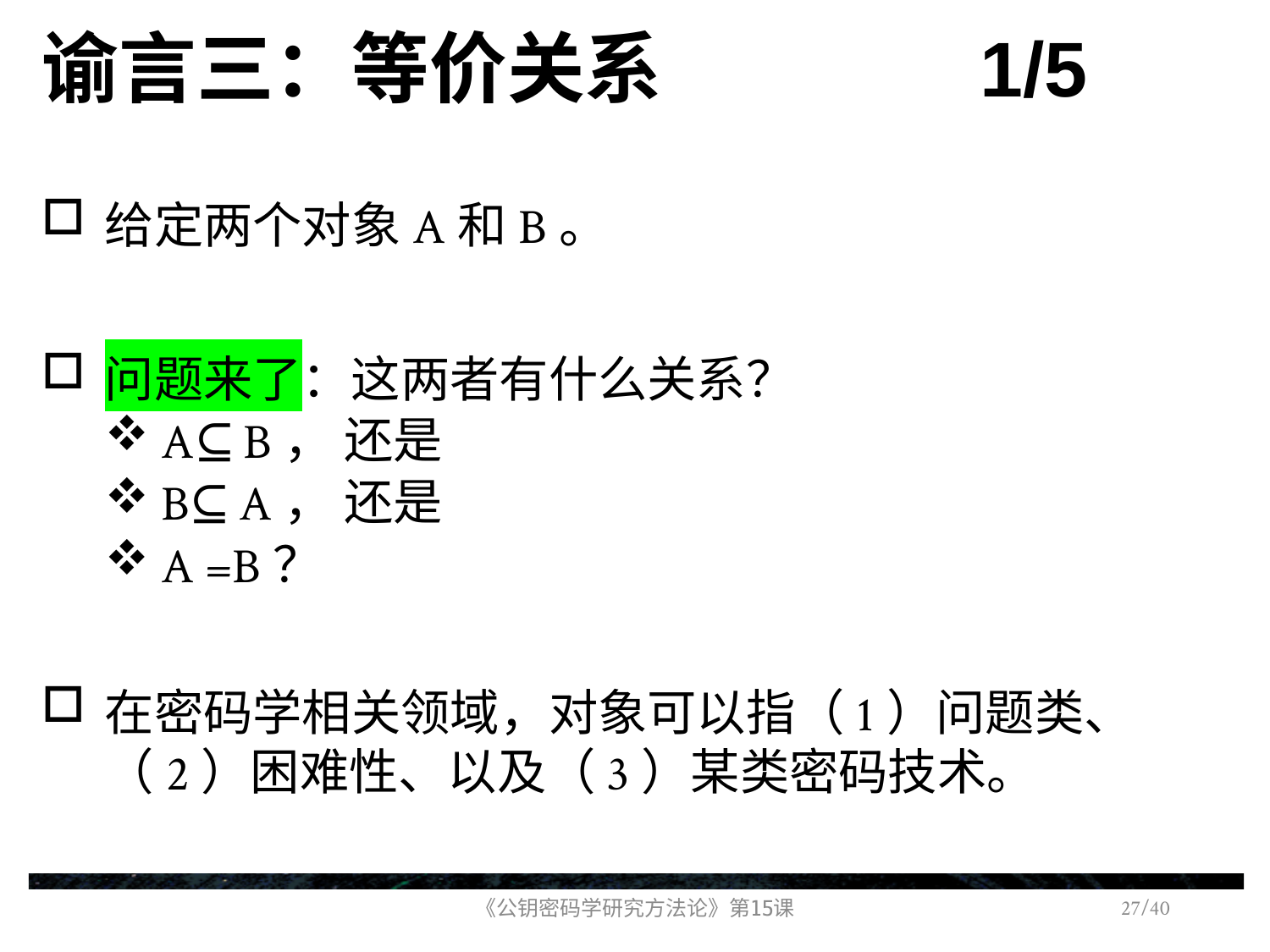

# 谕言三：等价关系                 1/5
给定两个对象A和B。

问题来了：这两者有什么关系？
 A⊆B， 还是
 B⊆A， 还是
 A =B？

在密码学相关领域，对象可以指（1）问题类、（2）困难性、以及（3）某类密码技术。

《公钥密码学研究方法论》第15课
27/40